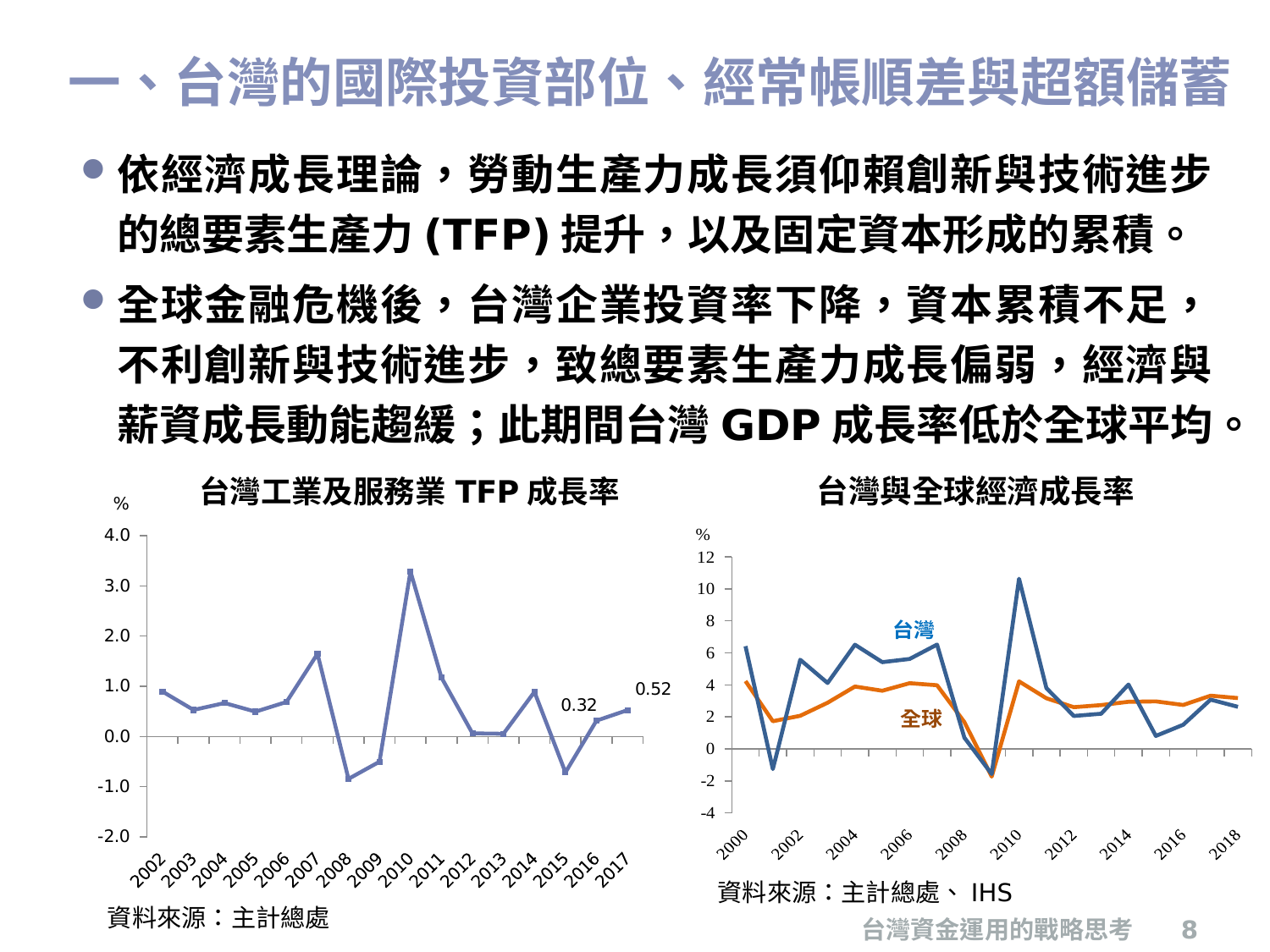

# 一、台灣的國際投資部位、經常帳順差與超額儲蓄
依經濟成長理論，勞動生產力成長須仰賴創新與技術進步的總要素生產力(TFP)提升，以及固定資本形成的累積。
全球金融危機後，台灣企業投資率下降，資本累積不足，不利創新與技術進步，致總要素生產力成長偏弱，經濟與薪資成長動能趨緩；此期間台灣GDP成長率低於全球平均。

### Chart: 台灣工業及服務業TFP成長率

| Category |  |
|---|---|
| 2002 | 0.89394 |
| 2003 | 0.52919 |
| 2004 | 0.66719 |
| 2005 | 0.49447 |
| 2006 | 0.68734 |
| 2007 | 1.64681 |
| 2008 | -0.84505 |
| 2009 | -0.50201 |
| 2010 | 3.28863 |
| 2011 | 1.17471 |
| 2012 | 0.06294 |
| 2013 | 0.05426 |
| 2014 | 0.88796 |
| 2015 | -0.71632 |
| 2016 | 0.31546 |
| 2017 | 0.52479 |
台灣與全球經濟成長率

### Chart

| Category | 全球 | 台灣 |
|---|---|---|
| 2000 | 4.237880431 | 6.42 |
| 2001 | 1.731888935 | -1.26 |
| 2002 | 2.071719436 | 5.57 |
| 2003 | 2.885943801 | 4.12 |
| 2004 | 3.89721394 | 6.51 |
| 2005 | 3.636292921 | 5.42 |
| 2006 | 4.107580103 | 5.62 |
| 2007 | 3.979415853 | 6.52 |
| 2008 | 1.674710265 | 0.7 |
| 2009 | -1.728195856 | -1.57 |
| 2010 | 4.21680555 | 10.63 |
| 2011 | 3.162751199 | 3.8 |
| 2012 | 2.608154104 | 2.06 |
| 2013 | 2.740934379 | 2.2 |
| 2014 | 2.944946188 | 4.02 |
| 2015 | 2.970814249 | 0.81 |
| 2016 | 2.745114505 | 1.51 |
| 2017 | 3.325976006 | 3.08 |
| 2018 | 3.17724121 | 2.63 |
資料來源：主計總處、IHS
資料來源：主計總處
台灣資金運用的戰略思考
8